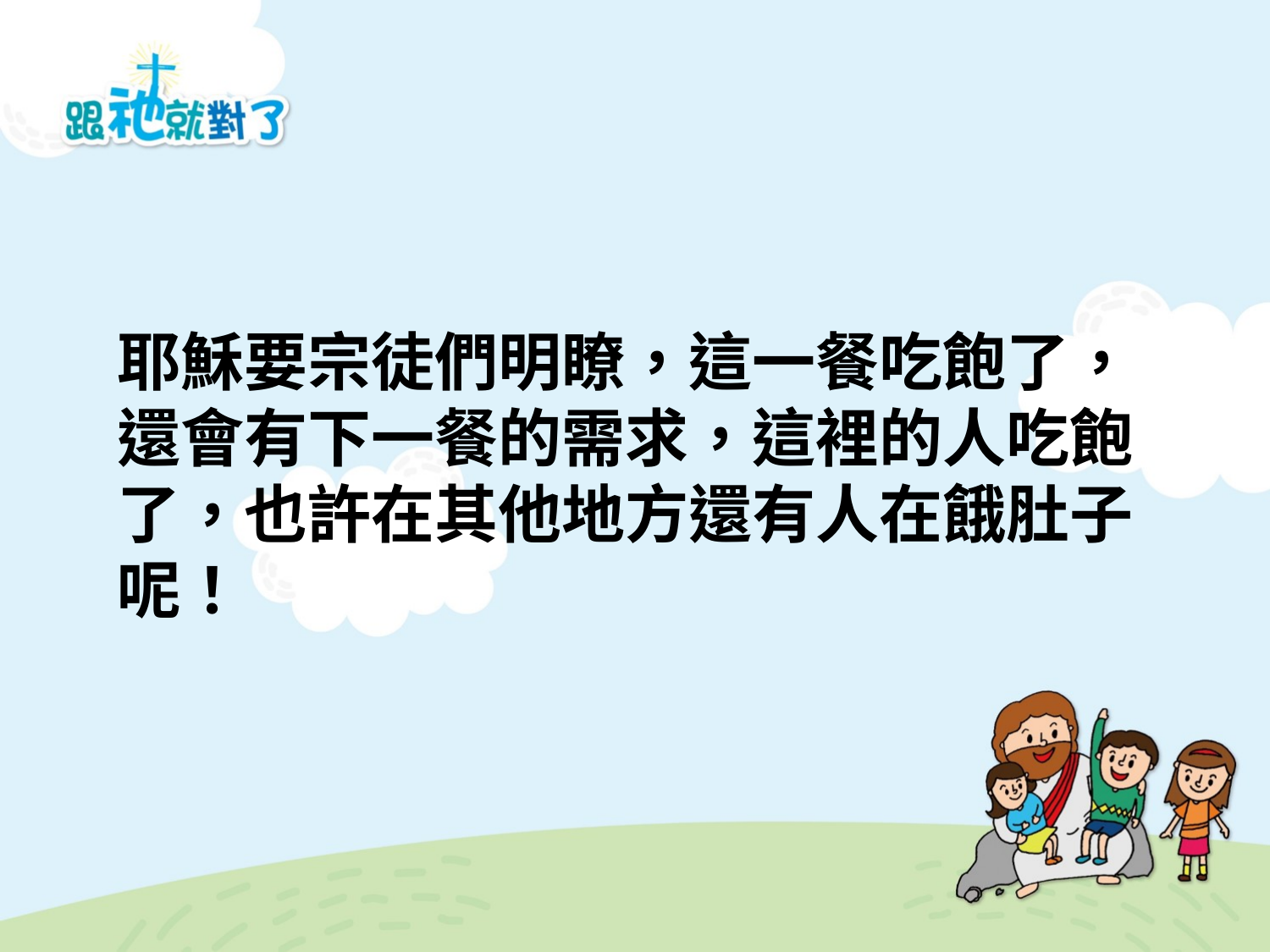

耶穌要宗徒們明瞭，這一餐吃飽了，還會有下一餐的需求，這裡的人吃飽了，也許在其他地方還有人在餓肚子呢！